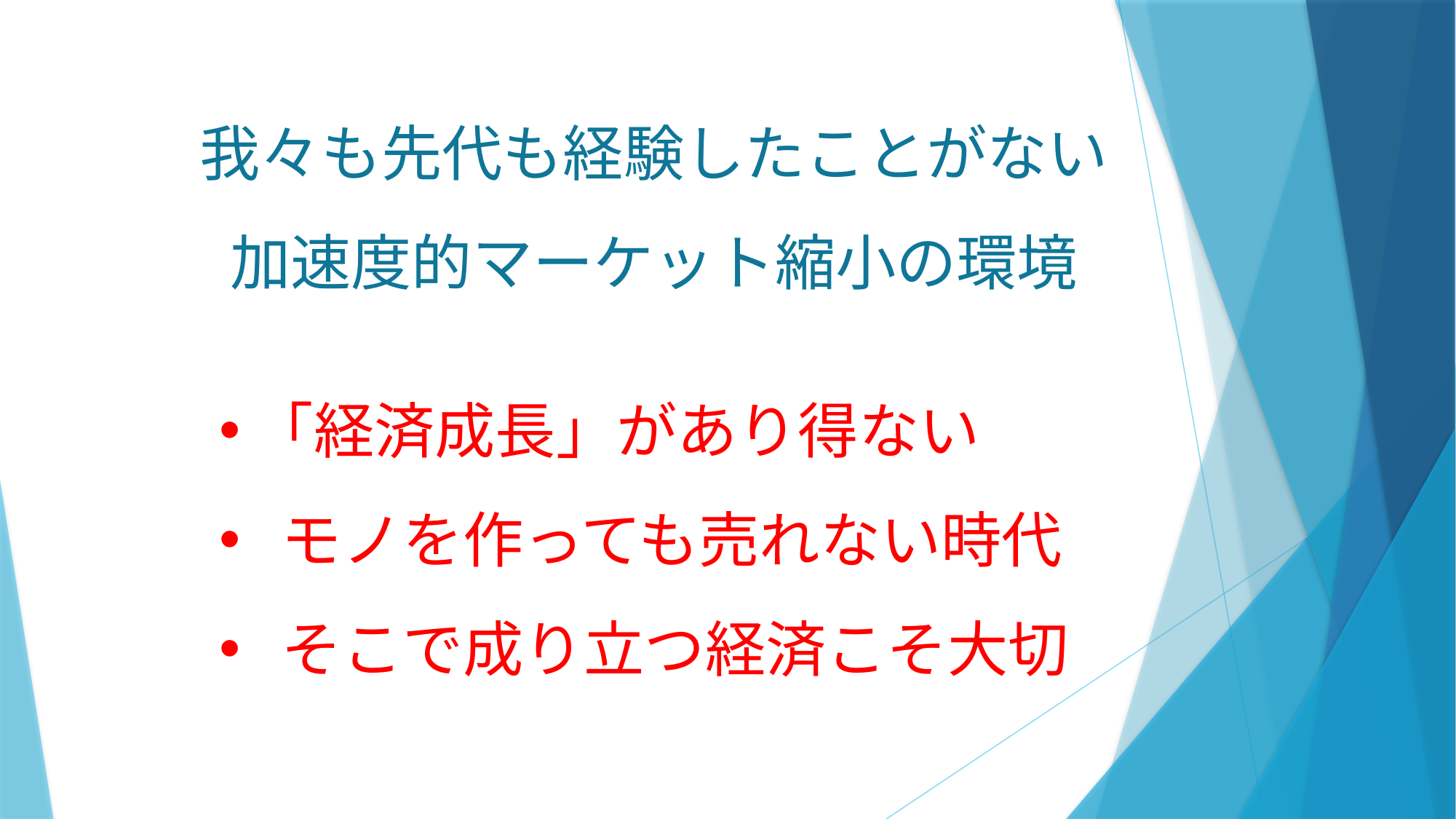

我々も先代も経験したことがない
加速度的マーケット縮小の環境
「経済成長」があり得ない
 モノを作っても売れない時代
 そこで成り立つ経済こそ大切